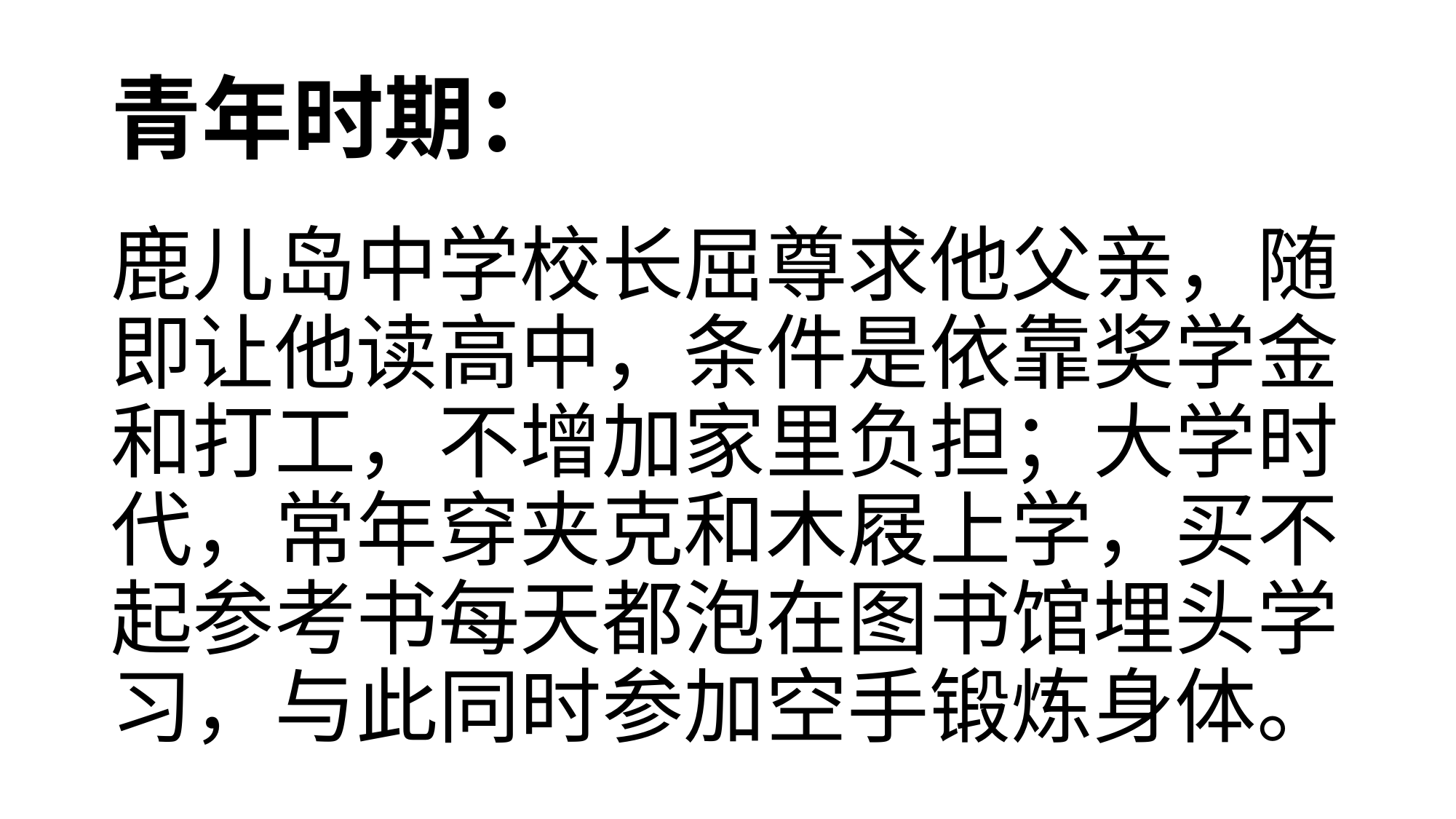

# 青年时期：
鹿儿岛中学校长屈尊求他父亲，随即让他读高中，条件是依靠奖学金和打工，不增加家里负担；大学时代，常年穿夹克和木屐上学，买不起参考书每天都泡在图书馆埋头学习，与此同时参加空手锻炼身体。